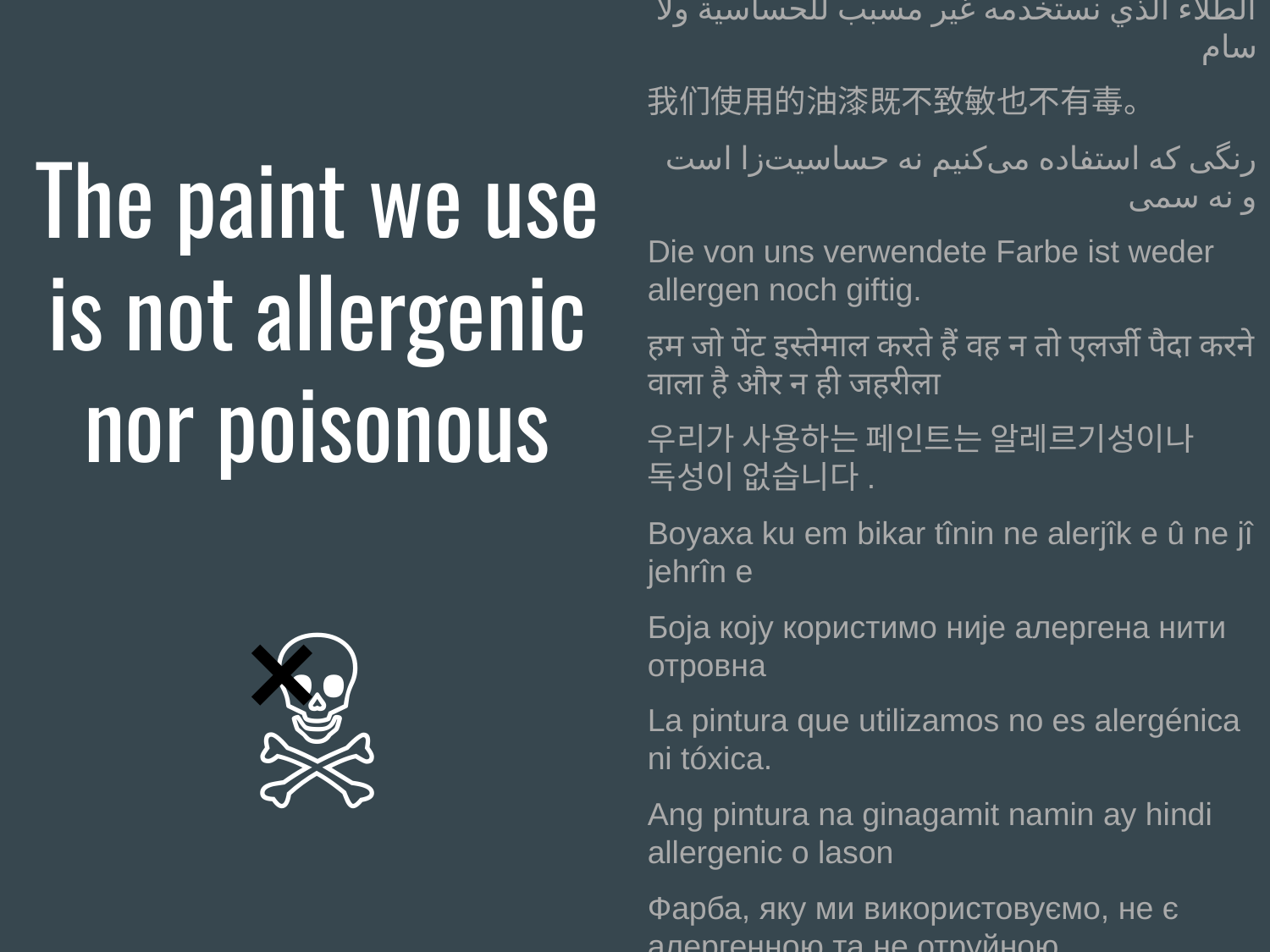

The paint we use is not allergenic nor poisonous

☠️
الطلاء الذي نستخدمه غير مسبب للحساسية ولا سام
我们使用的油漆既不致敏也不有毒。
رنگی که استفاده می‌کنیم نه حساسیت‌زا است و نه سمی
Die von uns verwendete Farbe ist weder allergen noch giftig.
हम जो पेंट इस्तेमाल करते हैं वह न तो एलर्जी पैदा करने वाला है और न ही जहरीला
우리가 사용하는 페인트는 알레르기성이나 독성이 없습니다.
Boyaxa ku em bikar tînin ne alerjîk e û ne jî jehrîn e
Боја коју користимо није алергена нити отровна
La pintura que utilizamos no es alergénica ni tóxica.
Ang pintura na ginagamit namin ay hindi allergenic o lason
Фарба, яку ми використовуємо, не є алергенною та не отруйною
❌